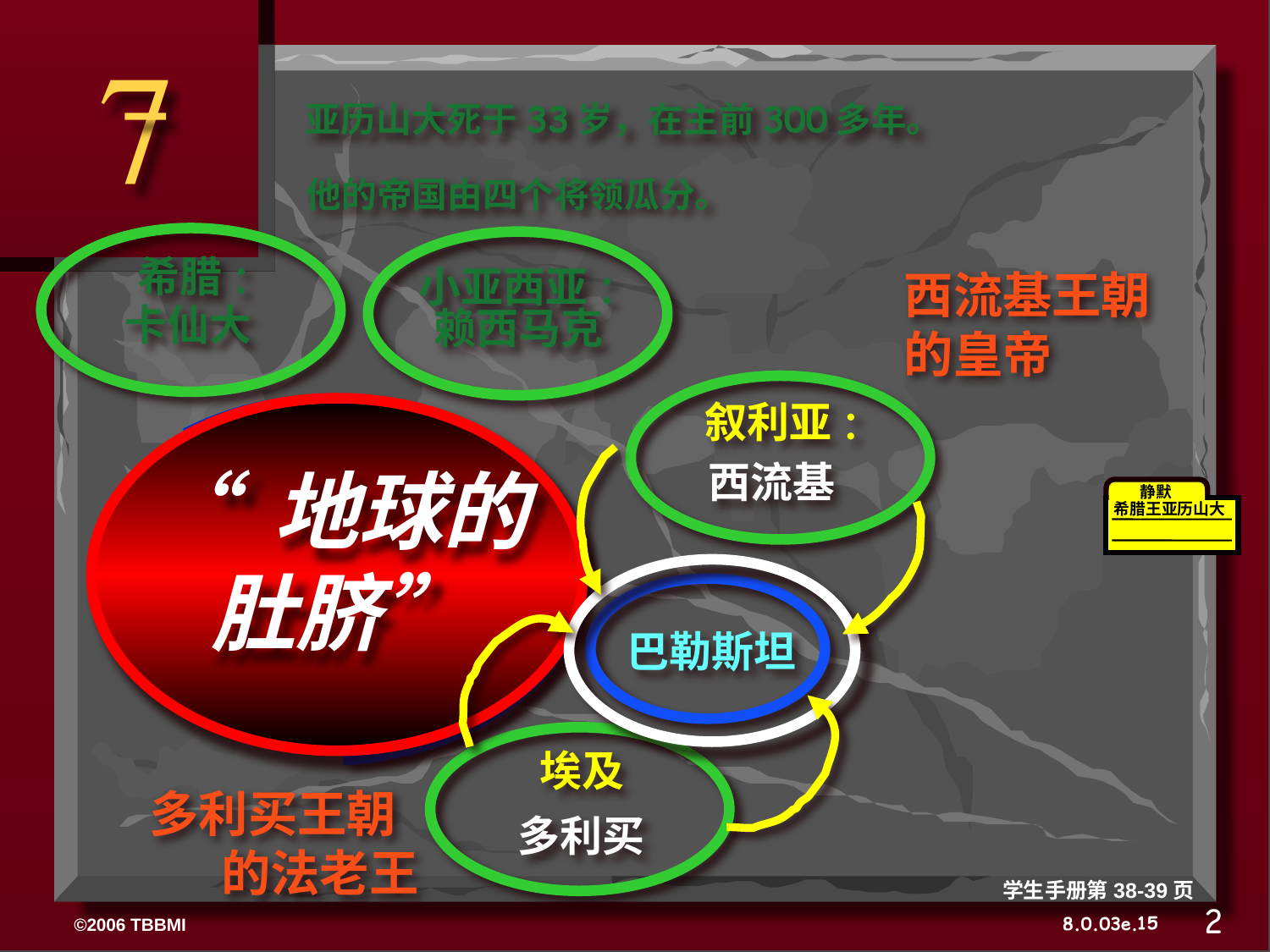

7
亚历山大死于33岁，在主前300多年。

他的帝国由四个将领瓜分。

希腊:

小亚西亚:
西流基王朝的皇帝
卡仙大
赖西马克

叙利亚:

地中海

“ 地球的肚脐”
西流基

巴勒斯坦

静默

希腊王亚历山大

埃及
多利买王朝   的法老王
多利买
学生手册第38-39页
2
15